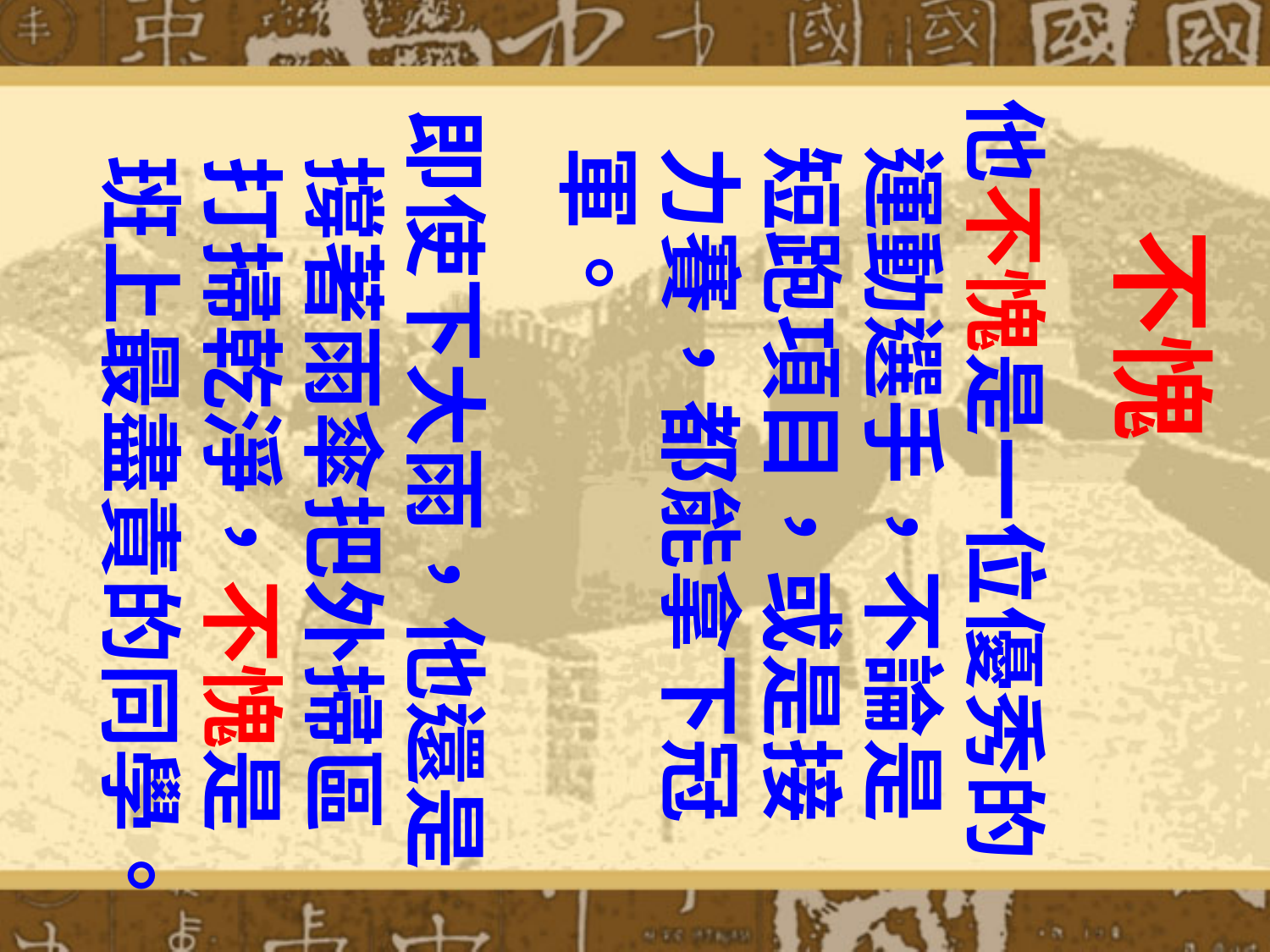

他不愧是一位優秀的運動選手，不論是短跑項目，或是接力賽，都能拿下冠軍。
即使下大雨，他還是撐著雨傘把外掃區打掃乾淨，不愧是班上最盡責的同學。
不愧